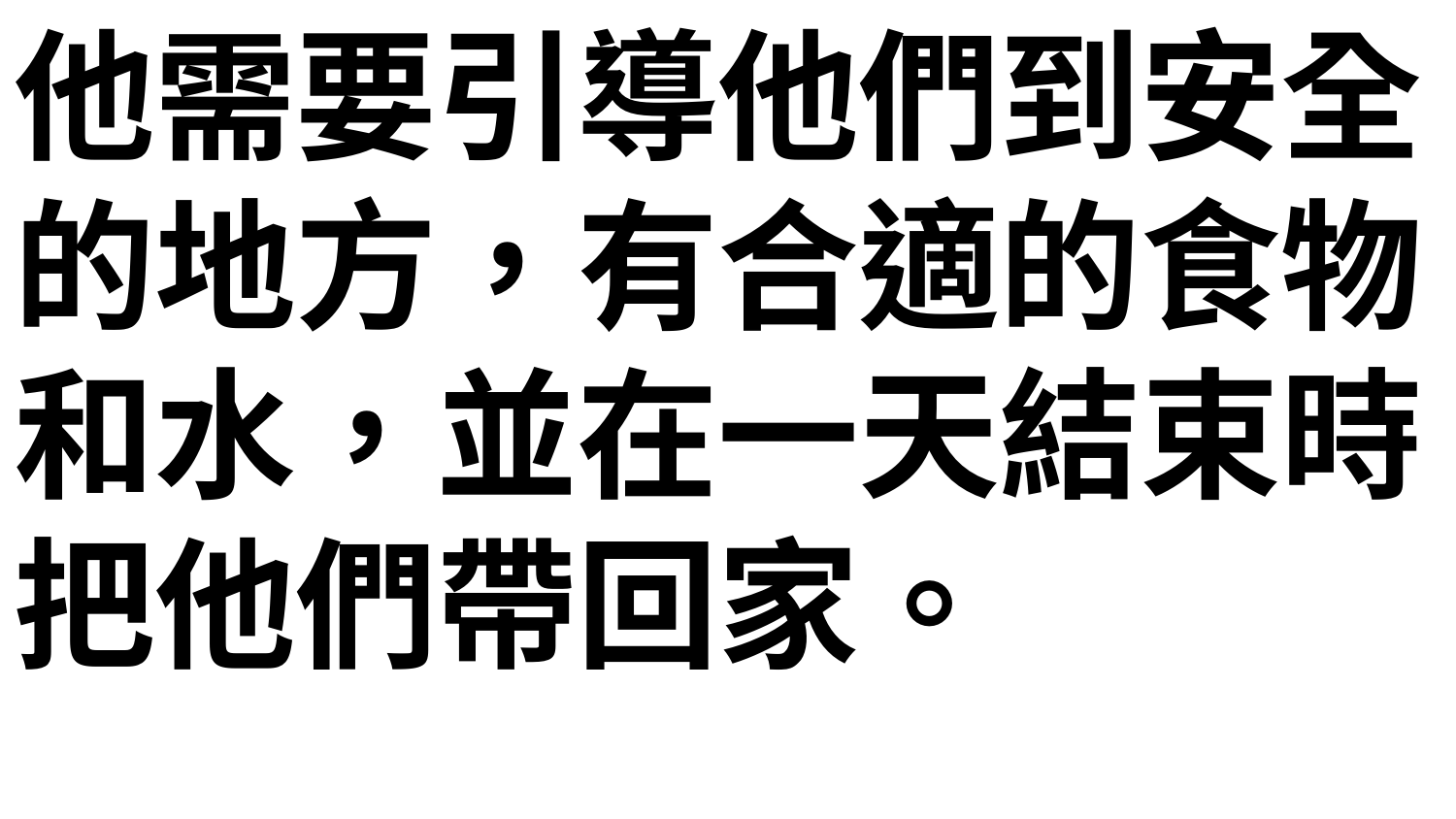

他需要引導他們到安全的地方，有合適的食物和水，並在一天結束時把他們帶回家。